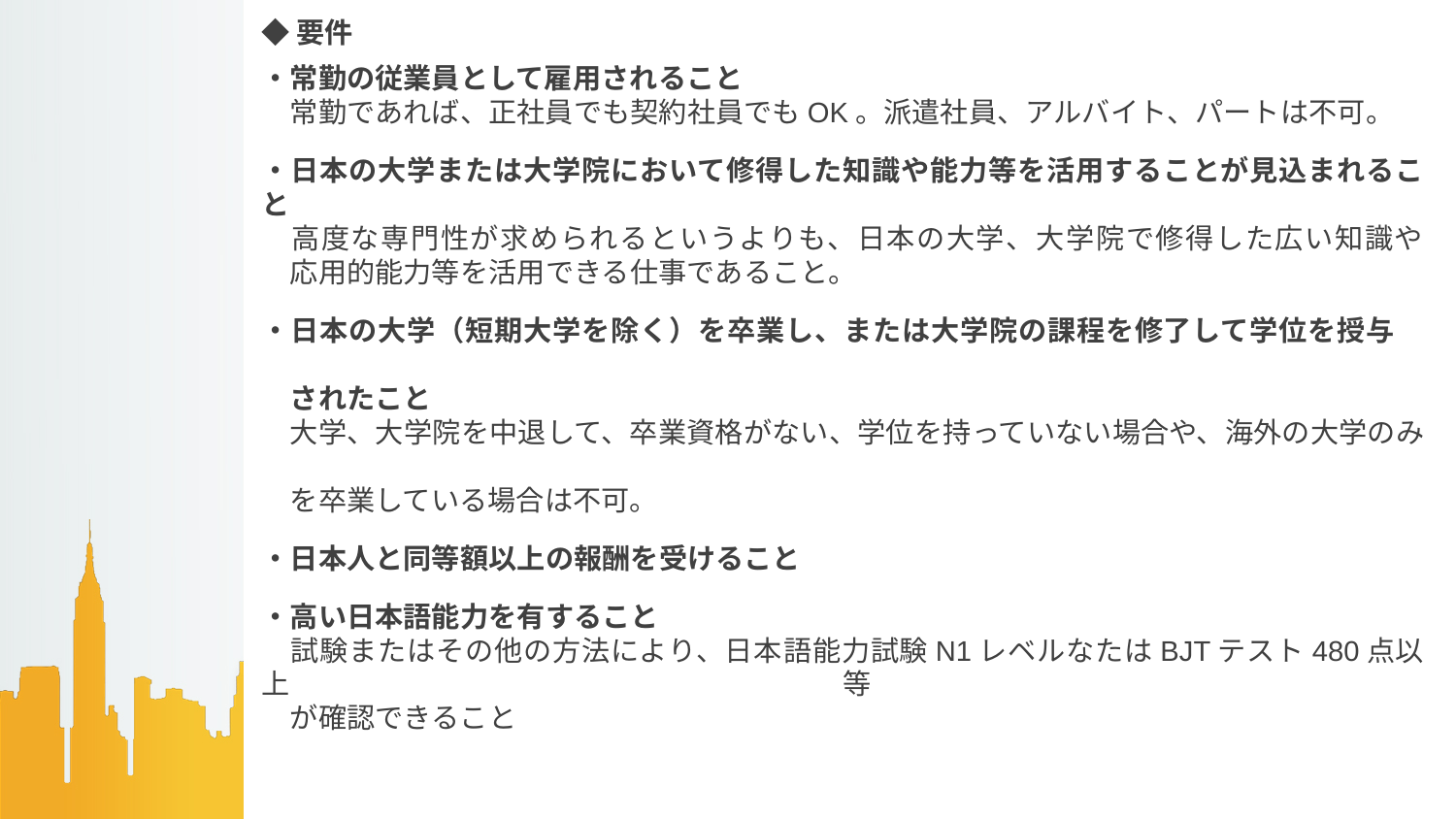

◆要件
・常勤の従業員として雇用されること
　常勤であれば、正社員でも契約社員でもOK。派遣社員、アルバイト、パートは不可。
・日本の大学または大学院において修得した知識や能力等を活用することが見込まれること
　高度な専門性が求められるというよりも、日本の大学、大学院で修得した広い知識や
　応用的能力等を活用できる仕事であること。
・日本の大学（短期大学を除く）を卒業し、または大学院の課程を修了して学位を授与　　　
　されたこと
　大学、大学院を中退して、卒業資格がない、学位を持っていない場合や、海外の大学のみ　
　を卒業している場合は不可。
・日本人と同等額以上の報酬を受けること
・高い日本語能力を有すること
　試験またはその他の方法により、日本語能力試験N1レベルなたはBJTテスト480点以上等
　が確認できること